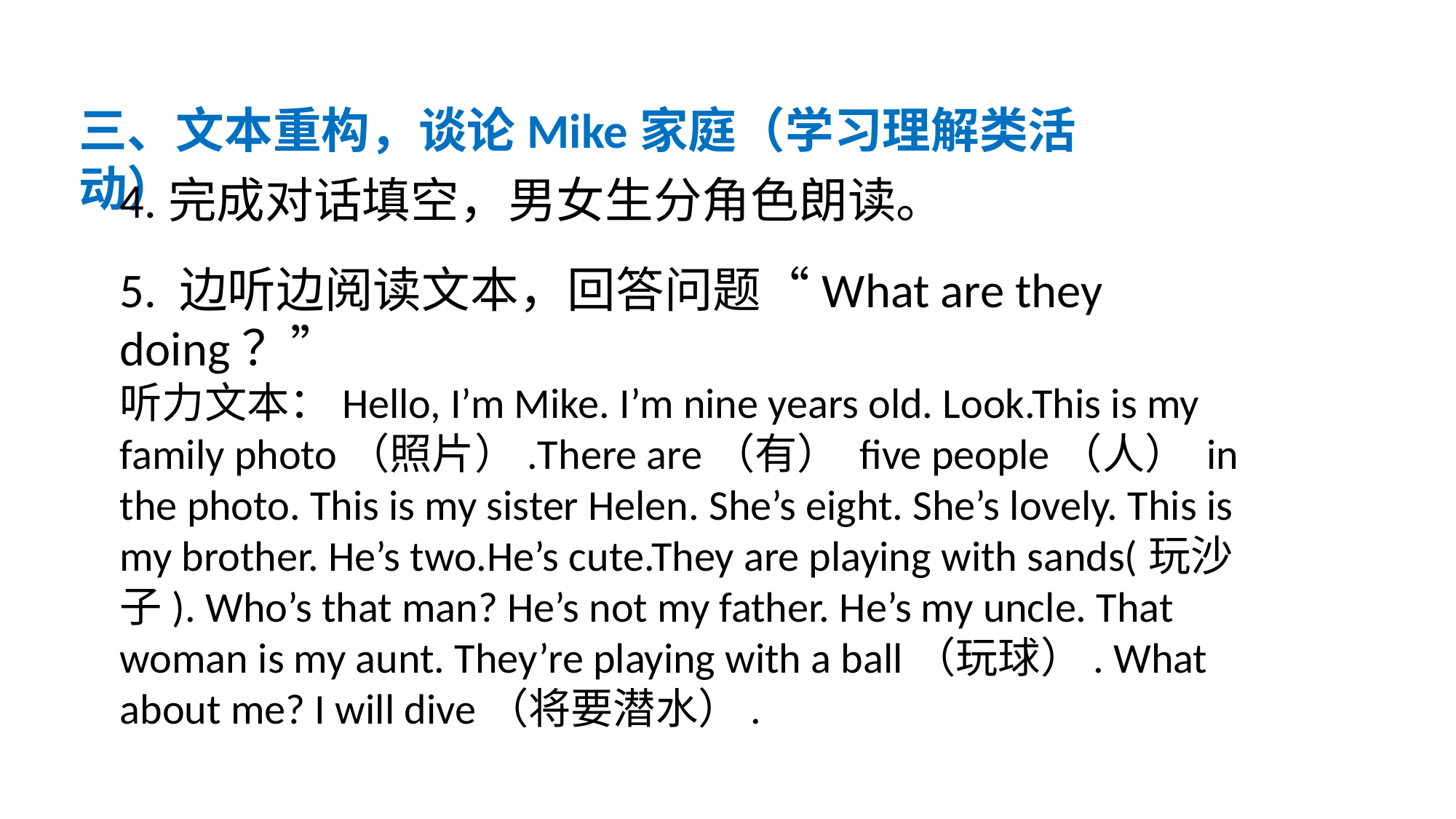

三、文本重构，谈论Mike家庭（学习理解类活动）
4.完成对话填空，男女生分角色朗读。
5. 边听边阅读文本，回答问题“What are they doing？”
听力文本：Hello, I’m Mike. I’m nine years old. Look.This is my family photo（照片）.There are（有） five people（人） in the photo. This is my sister Helen. She’s eight. She’s lovely. This is my brother. He’s two.He’s cute.They are playing with sands(玩沙子). Who’s that man? He’s not my father. He’s my uncle. That woman is my aunt. They’re playing with a ball（玩球）. What about me? I will dive（将要潜水）.